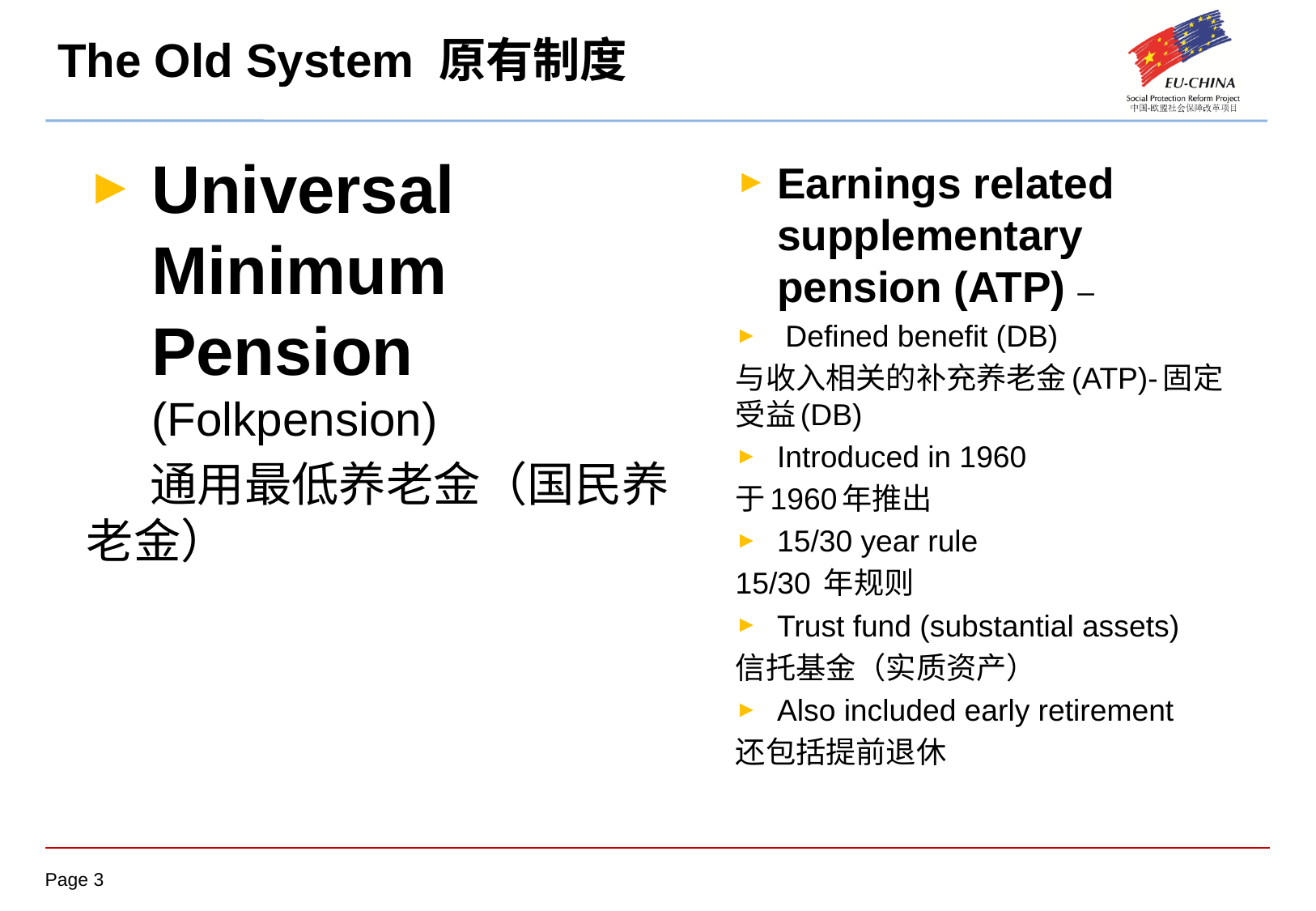

# The Old System 原有制度
Universal Minimum Pension (Folkpension)
     通用最低养老金（国民养老金）
Earnings related supplementary pension (ATP) –
 Defined benefit (DB)
与收入相关的补充养老金(ATP)-固定受益(DB)
Introduced in 1960
于1960年推出
15/30 year rule
15/30 年规则
Trust fund (substantial assets)
信托基金（实质资产）
Also included early retirement
还包括提前退休